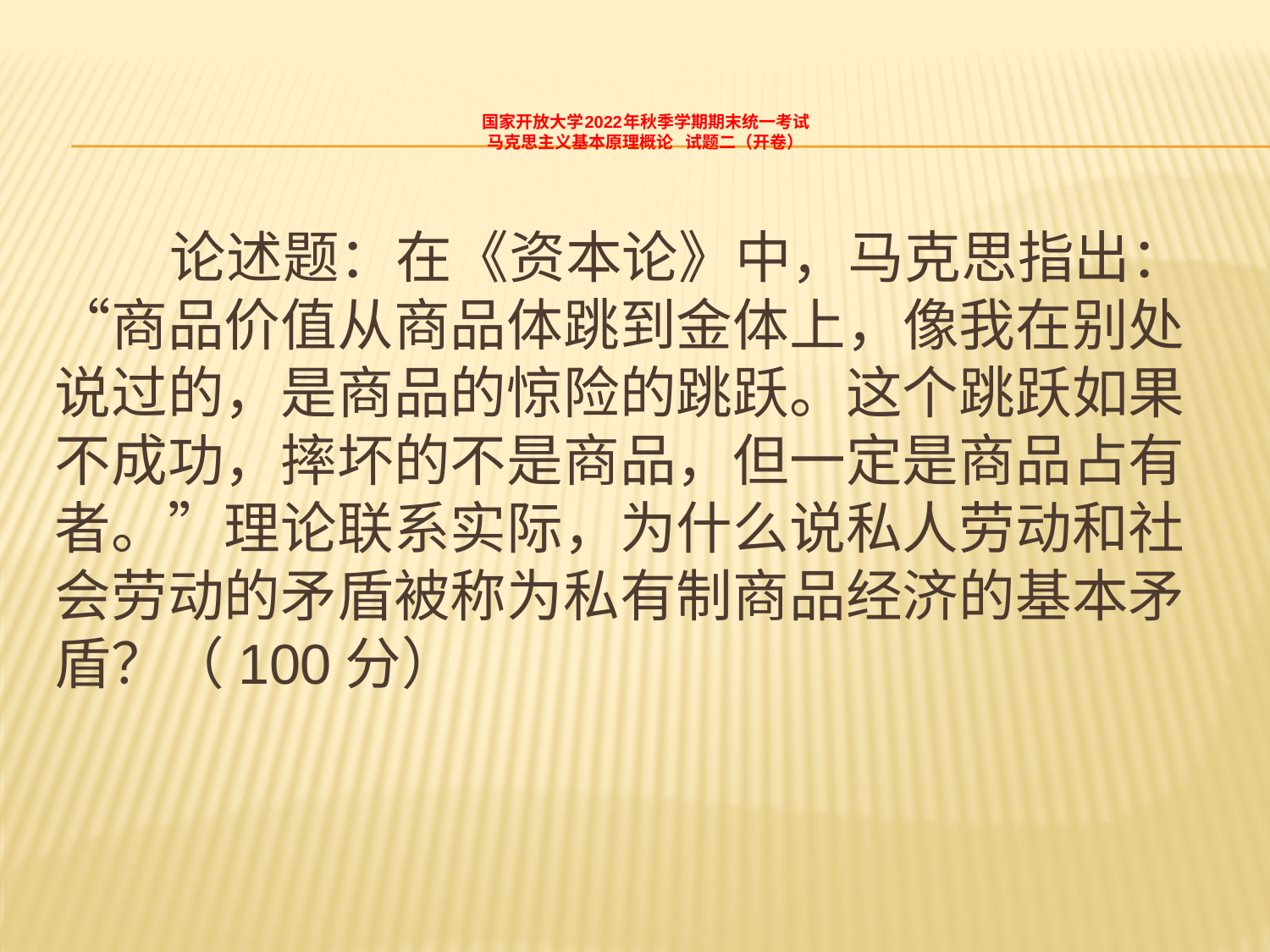

# 国家开放大学2022年秋季学期期末统一考试 马克思主义基本原理概论   试题二（开卷）
        论述题：在《资本论》中，马克思指出：“商品价值从商品体跳到金体上，像我在别处说过的，是商品的惊险的跳跃。这个跳跃如果不成功，摔坏的不是商品，但一定是商品占有者。”理论联系实际，为什么说私人劳动和社会劳动的矛盾被称为私有制商品经济的基本矛盾？（100分）